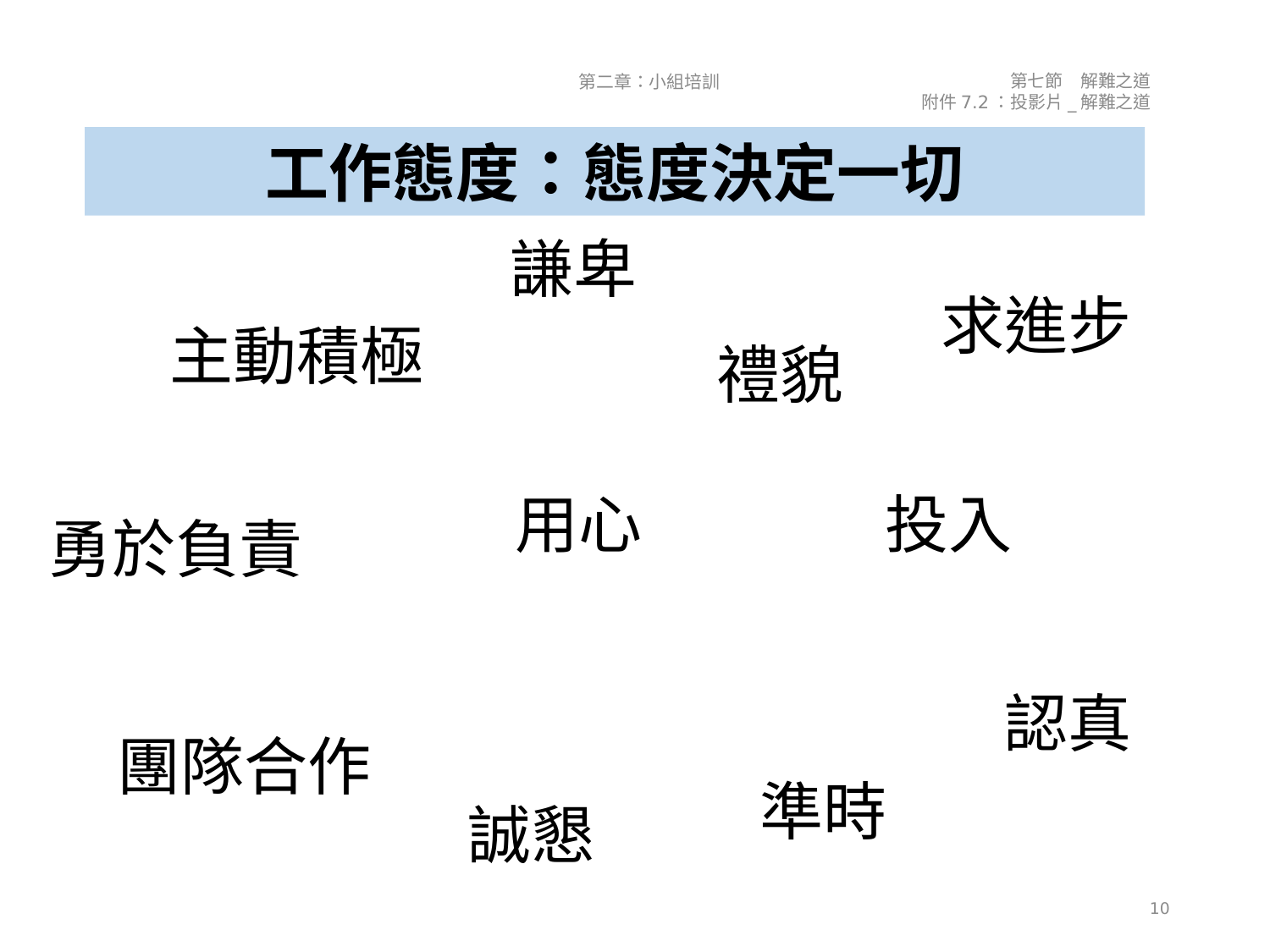

工作態度：態度決定一切
謙卑
求進步
主動積極
禮貌
用心
投入
勇於負責
認真
團隊合作
準時
誠懇
10